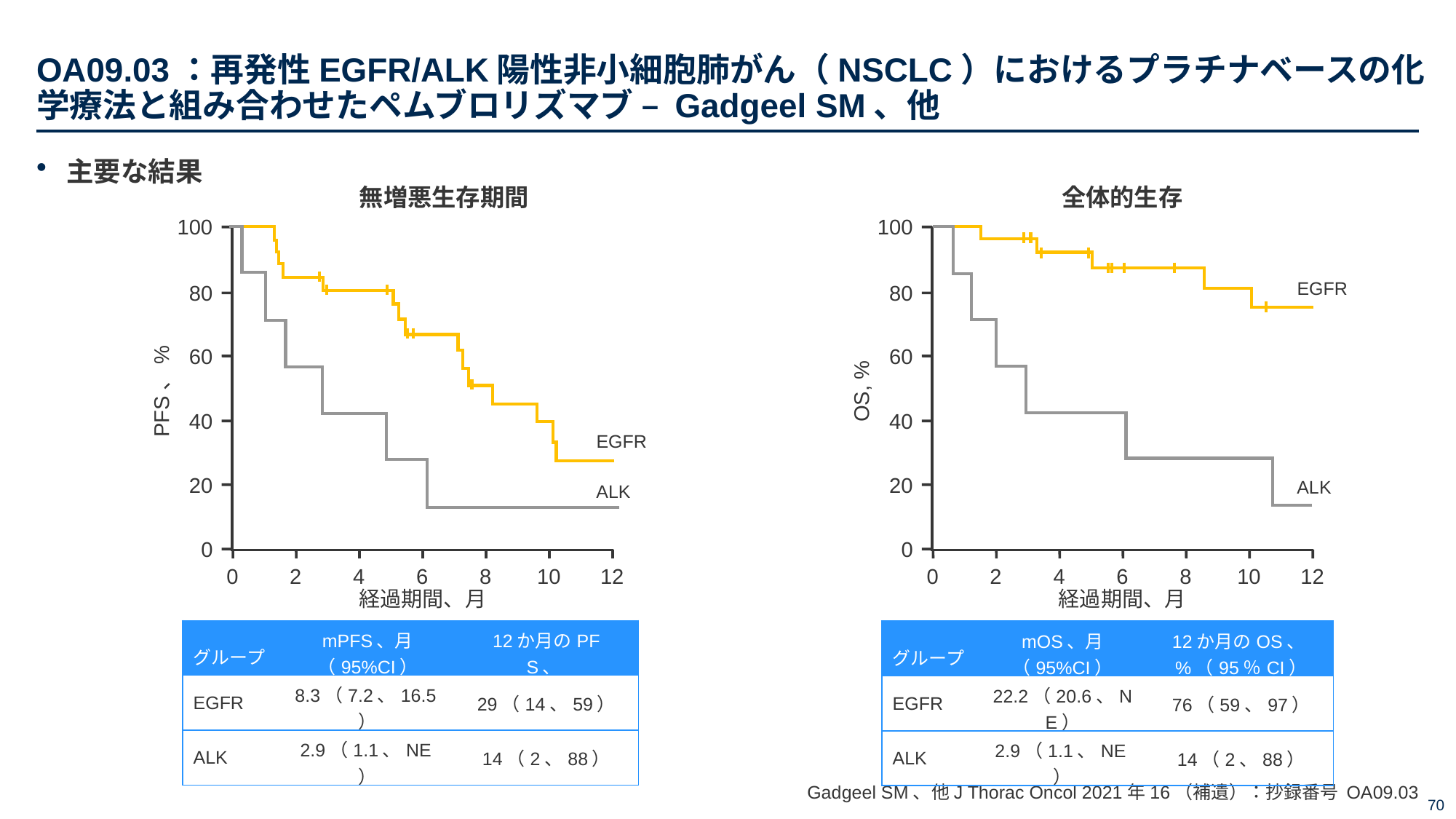

# OA09.03：再発性EGFR/ALK陽性非小細胞肺がん（NSCLC）におけるプラチナベースの化学療法と組み合わせたペムブロリズマブ – Gadgeel SM、他
主要な結果
無増悪生存期間
全体的生存
100

80

60

PFS、%
40

20

0

100

80

60

OS, %
40

20

0

EGFR
EGFR
ALK
ALK

0
2
4
6
8
10
12
経過期間、月

0
2
4
6
8
10
12
経過期間、月
| グループ | mPFS、月（95%CI） | 12か月のPFS、%（95％CI） |
| --- | --- | --- |
| EGFR | 8.3（7.2、16.5） | 29（14、59） |
| ALK | 2.9（1.1、NE） | 14（2、88） |
| グループ | mOS、月（95%CI） | 12か月のOS、%（95％CI） |
| --- | --- | --- |
| EGFR | 22.2（20.6、NE） | 76（59、97） |
| ALK | 2.9（1.1、NE） | 14（2、88） |
Gadgeel SM、他J Thorac Oncol 2021年16（補遺）：抄録番号 OA09.03